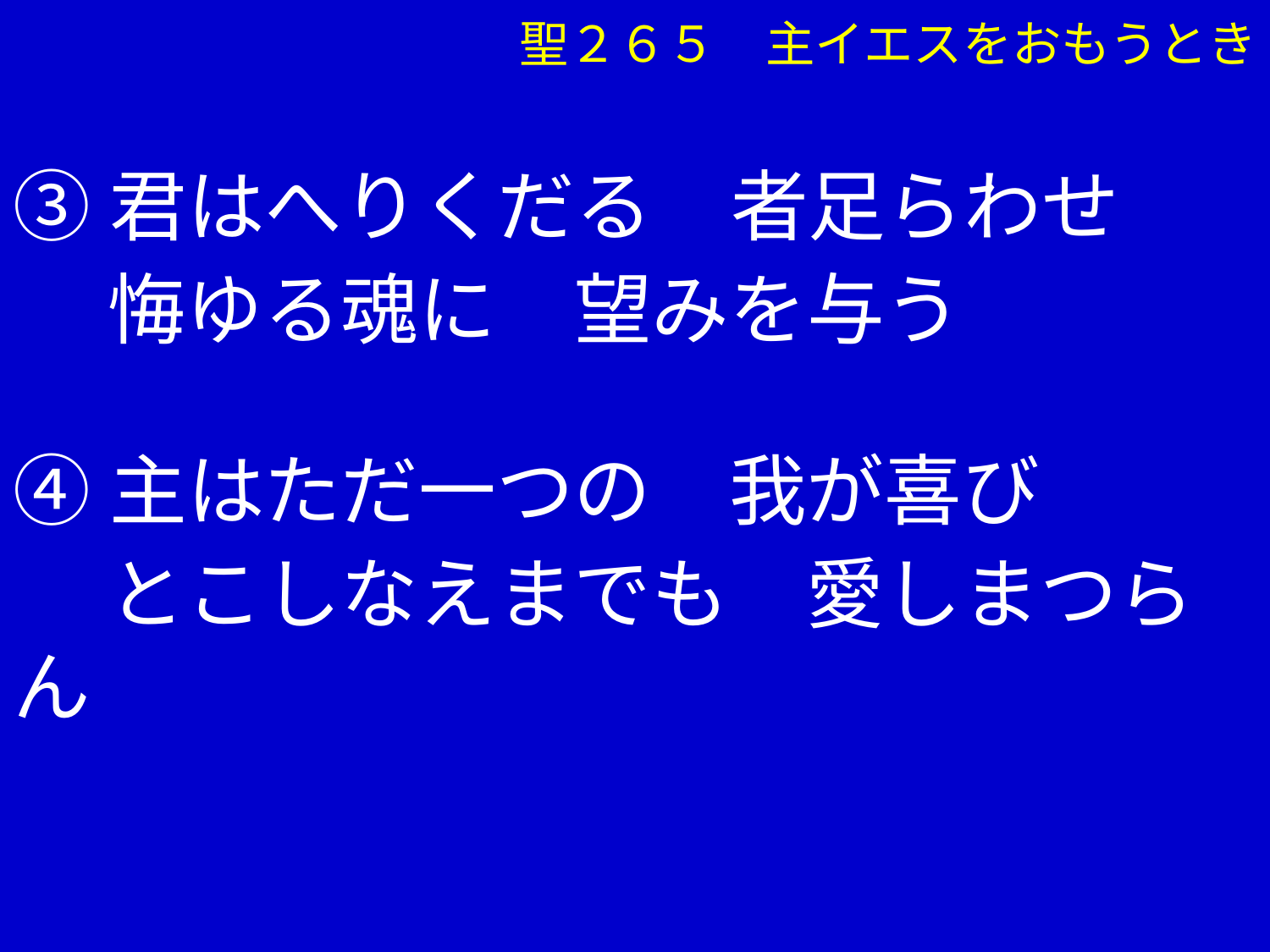

聖２６５　主イエスをおもうとき

③君はへりくだる　者足らわせ
　 悔ゆる魂に　望みを与う

④主はただ一つの　我が喜び
　 とこしなえまでも　愛しまつらん